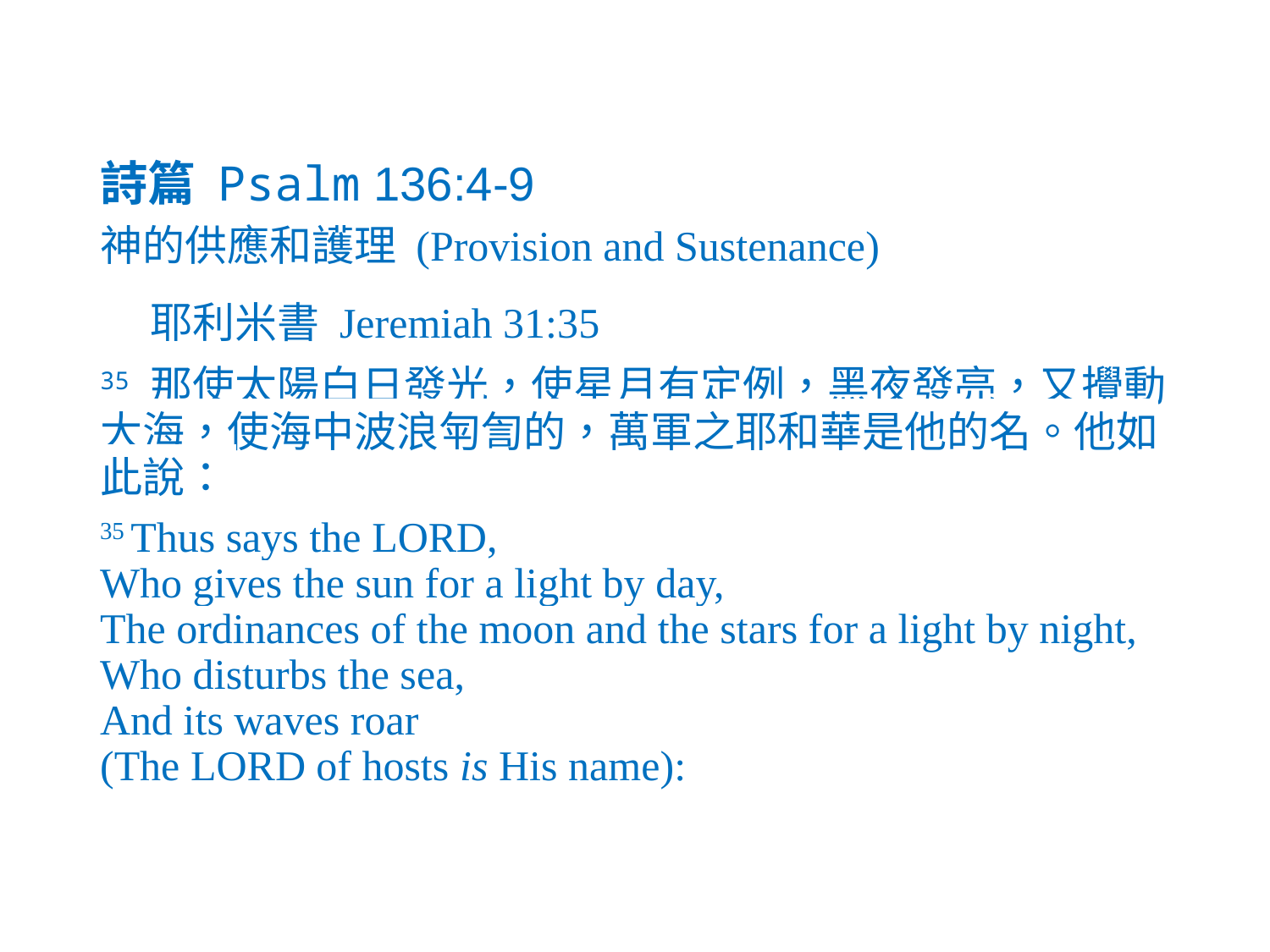

詩篇 Psalm 136:4-9
神的供應和護理 (Provision and Sustenance)
   耶利米書 Jeremiah 31:35
35 那使太陽白日發光，使星月有定例，黑夜發亮，又攪動大海，使海中波浪匉訇的，萬軍之耶和華是他的名。他如此說：
35 Thus says the Lord,
Who gives the sun for a light by day,
The ordinances of the moon and the stars for a light by night,
Who disturbs the sea,
And its waves roar
(The Lord of hosts is His name):